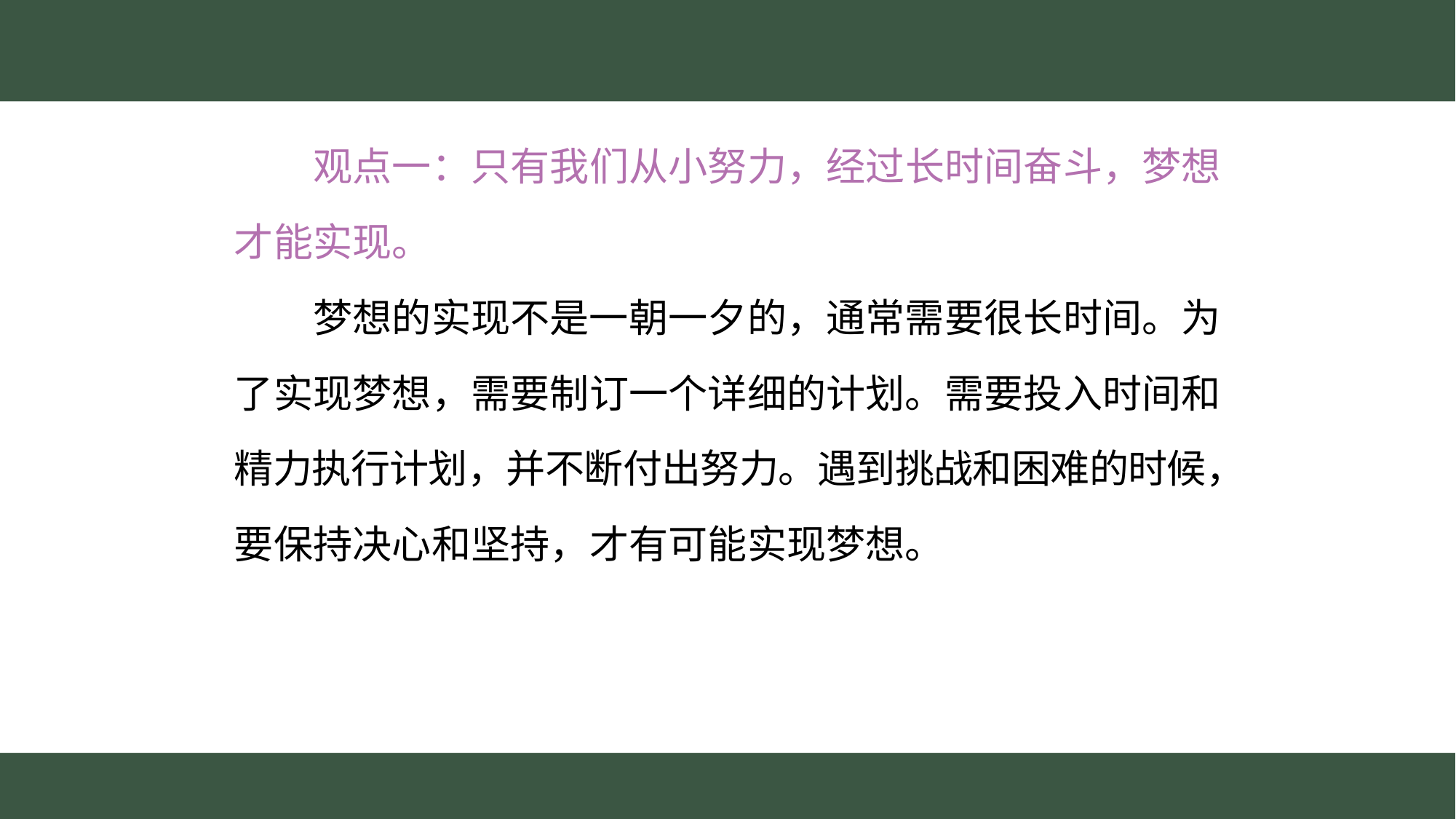

观点一：只有我们从小努力，经过长时间奋斗，梦想
才能实现。
　　梦想的实现不是一朝一夕的，通常需要很长时间。为
了实现梦想，需要制订一个详细的计划。需要投入时间和
精力执行计划，并不断付出努力。遇到挑战和困难的时候，
要保持决心和坚持，才有可能实现梦想。